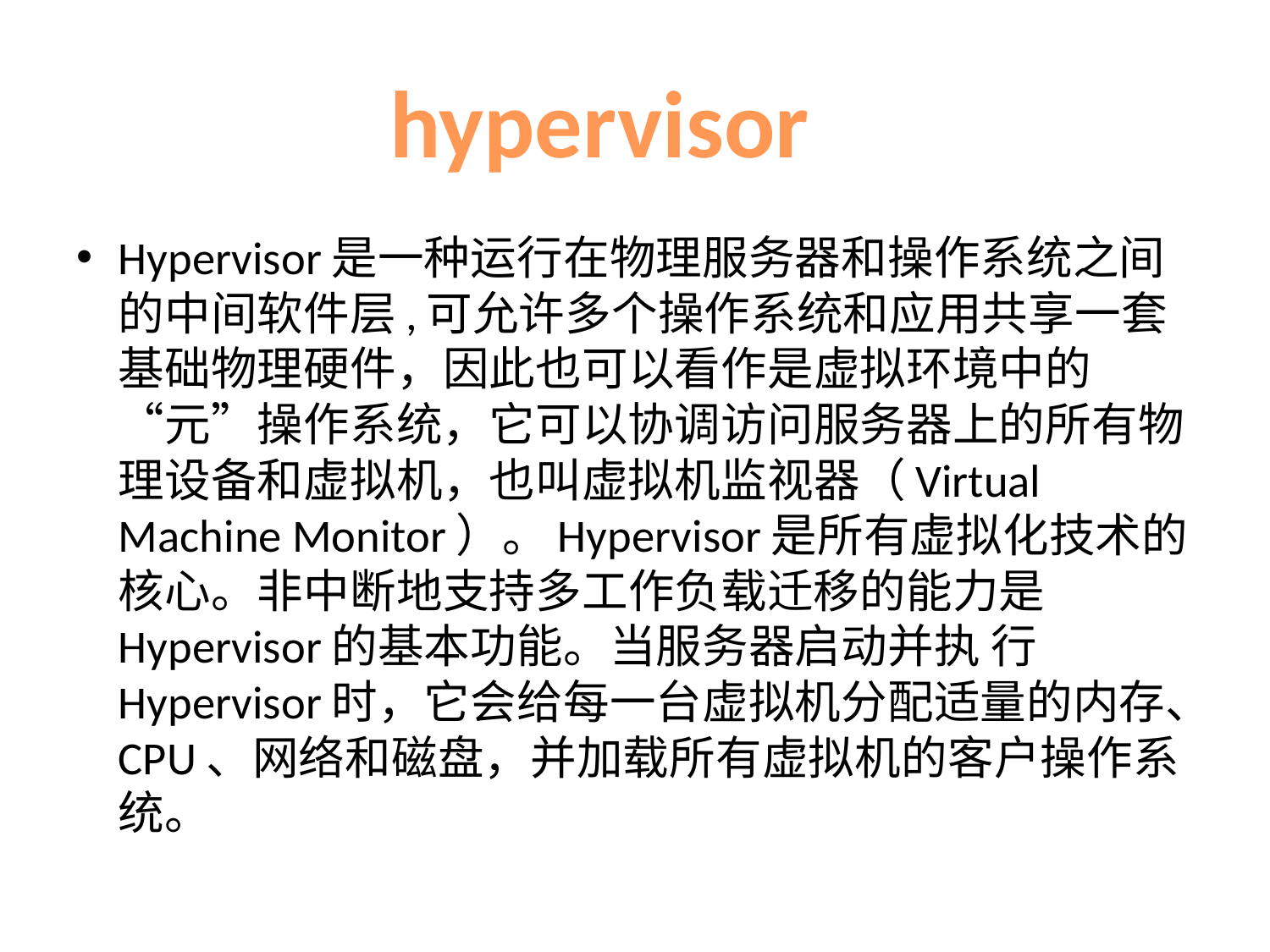

hypervisor
Hypervisor是一种运行在物理服务器和操作系统之间的中间软件层,可允许多个操作系统和应用共享一套基础物理硬件，因此也可以看作是虚拟环境中的 “元”操作系统，它可以协调访问服务器上的所有物理设备和虚拟机，也叫虚拟机监视器（Virtual Machine Monitor）。Hypervisor是所有虚拟化技术的核心。非中断地支持多工作负载迁移的能力是Hypervisor的基本功能。当服务器启动并执 行Hypervisor时，它会给每一台虚拟机分配适量的内存、CPU、网络和磁盘，并加载所有虚拟机的客户操作系统。